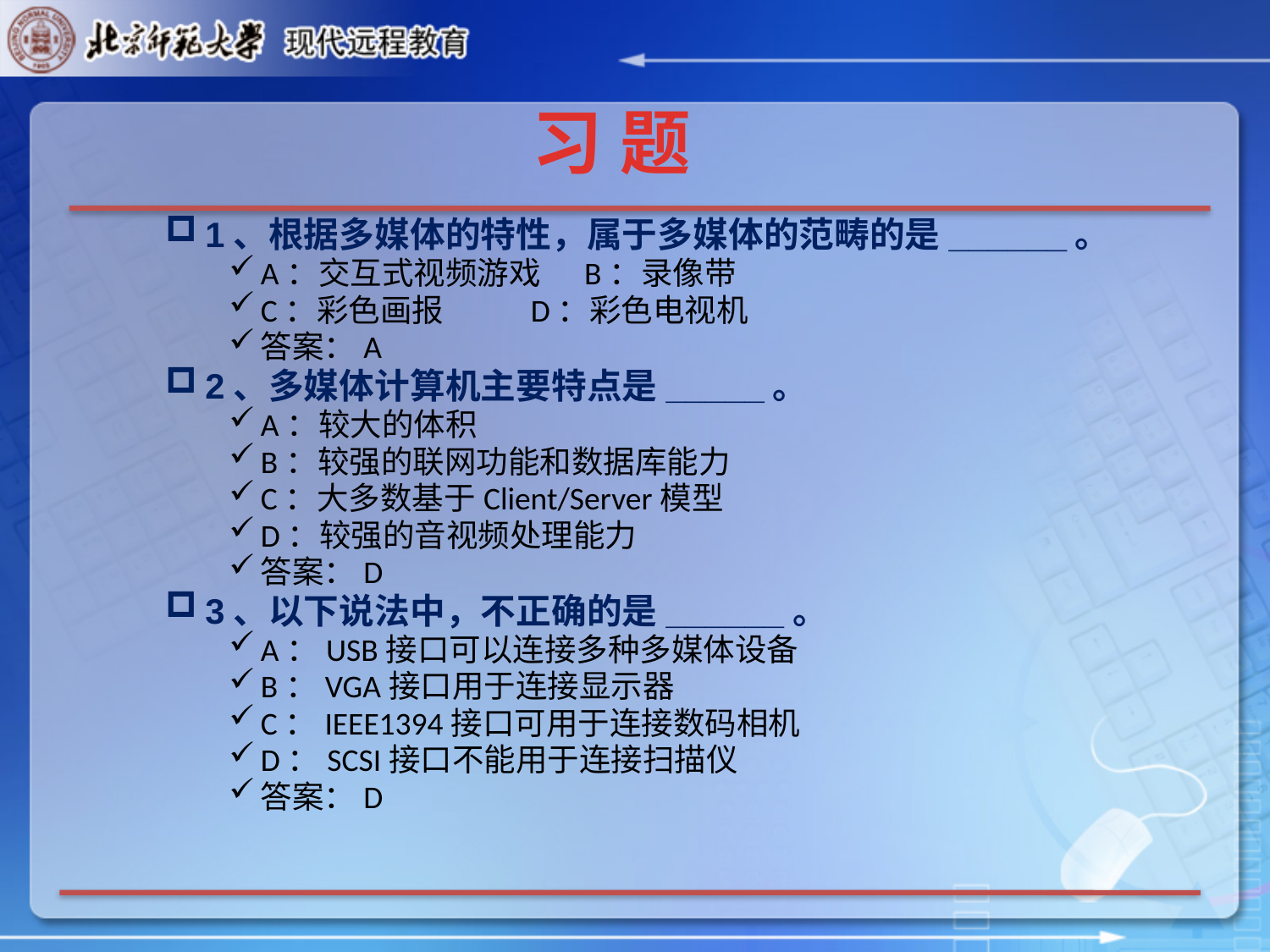

# 习 题
1、根据多媒体的特性，属于多媒体的范畴的是______。
A：交互式视频游戏     B：录像带
C：彩色画报           D：彩色电视机
答案：A
2、多媒体计算机主要特点是_____。
A：较大的体积
B：较强的联网功能和数据库能力
C：大多数基于Client/Server模型
D：较强的音视频处理能力
答案：D
3、以下说法中，不正确的是______。
A：USB接口可以连接多种多媒体设备
B：VGA接口用于连接显示器
C：IEEE1394接口可用于连接数码相机
D：SCSI接口不能用于连接扫描仪
答案：D